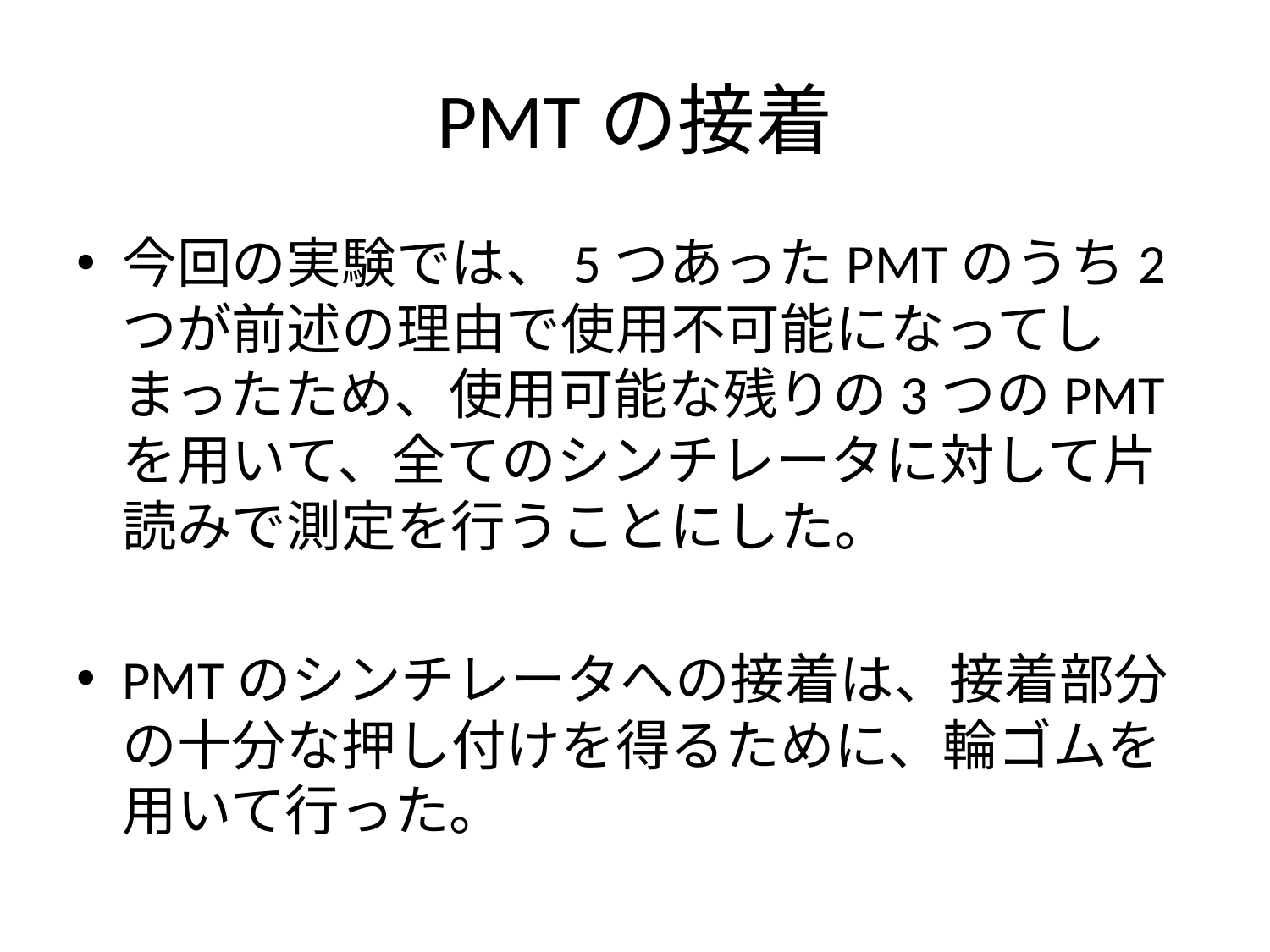

# PMTの接着
今回の実験では、5つあったPMTのうち2つが前述の理由で使用不可能になってしまったため、使用可能な残りの3つのPMTを用いて、全てのシンチレータに対して片読みで測定を行うことにした。

PMTのシンチレータへの接着は、接着部分の十分な押し付けを得るために、輪ゴムを用いて行った。